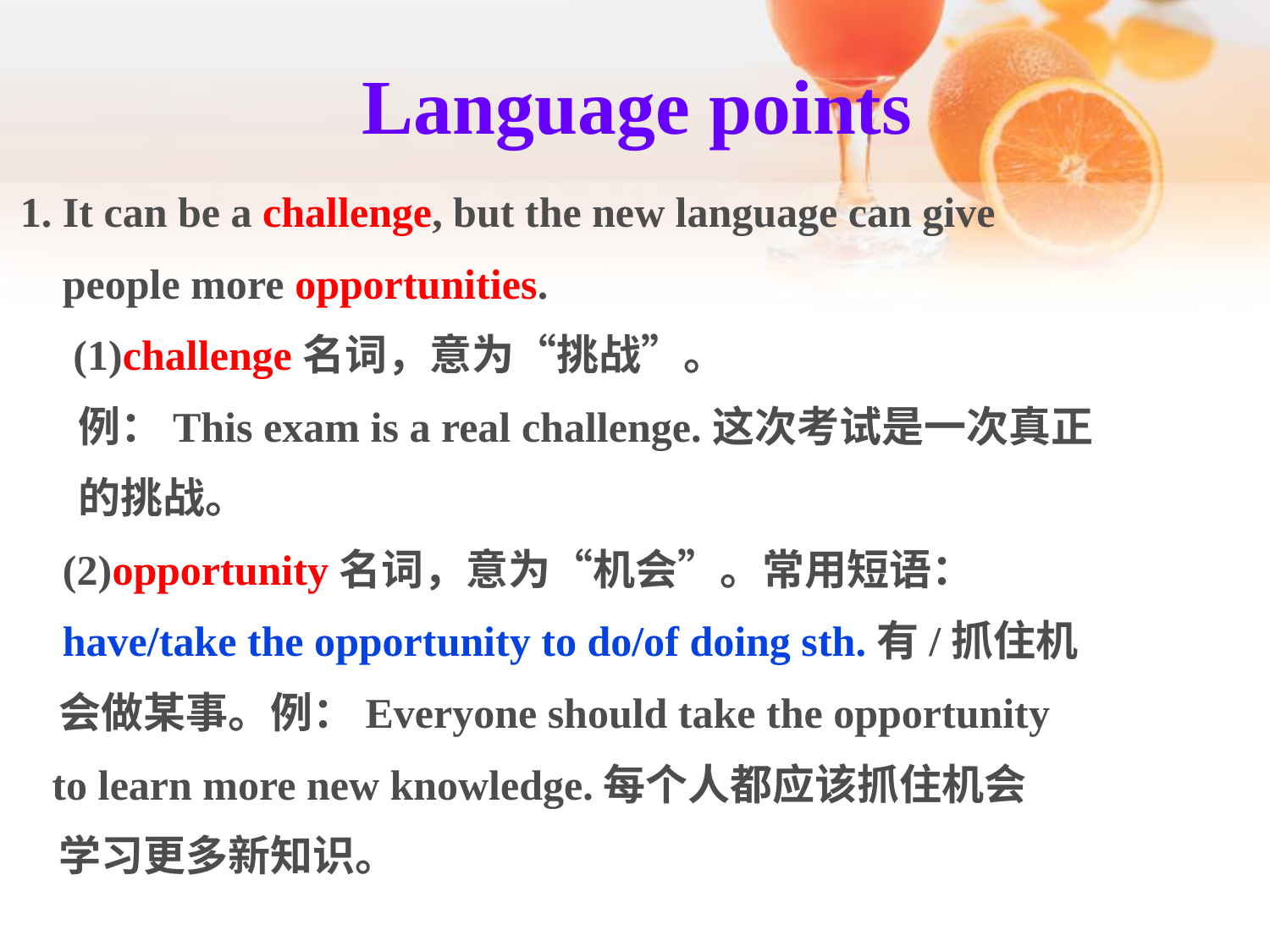

Language points
1. It can be a challenge, but the new language can give
    people more opportunities.
     (1)challenge名词，意为“挑战”。
     例：This exam is a real challenge.这次考试是一次真正
     的挑战。
    (2)opportunity名词，意为“机会”。常用短语：
    have/take the opportunity to do/of doing sth.有/抓住机
   会做某事。例：Everyone should take the opportunity
   to learn more new knowledge.每个人都应该抓住机会
   学习更多新知识。